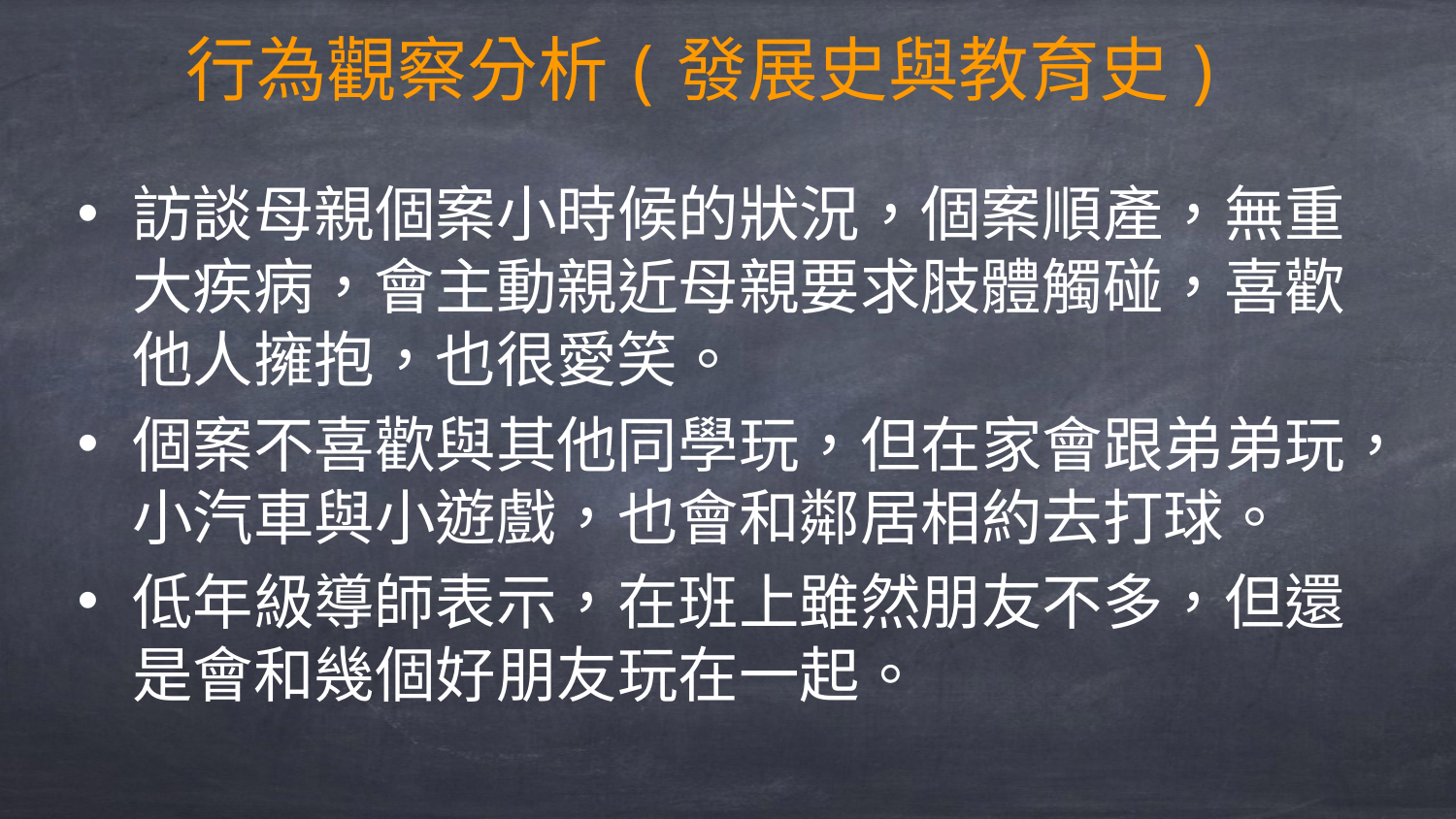

# 行為觀察分析(發展史與教育史)
訪談母親個案小時候的狀況，個案順產，無重大疾病，會主動親近母親要求肢體觸碰，喜歡他人擁抱，也很愛笑。
個案不喜歡與其他同學玩，但在家會跟弟弟玩，小汽車與小遊戲，也會和鄰居相約去打球。
低年級導師表示，在班上雖然朋友不多，但還是會和幾個好朋友玩在一起。